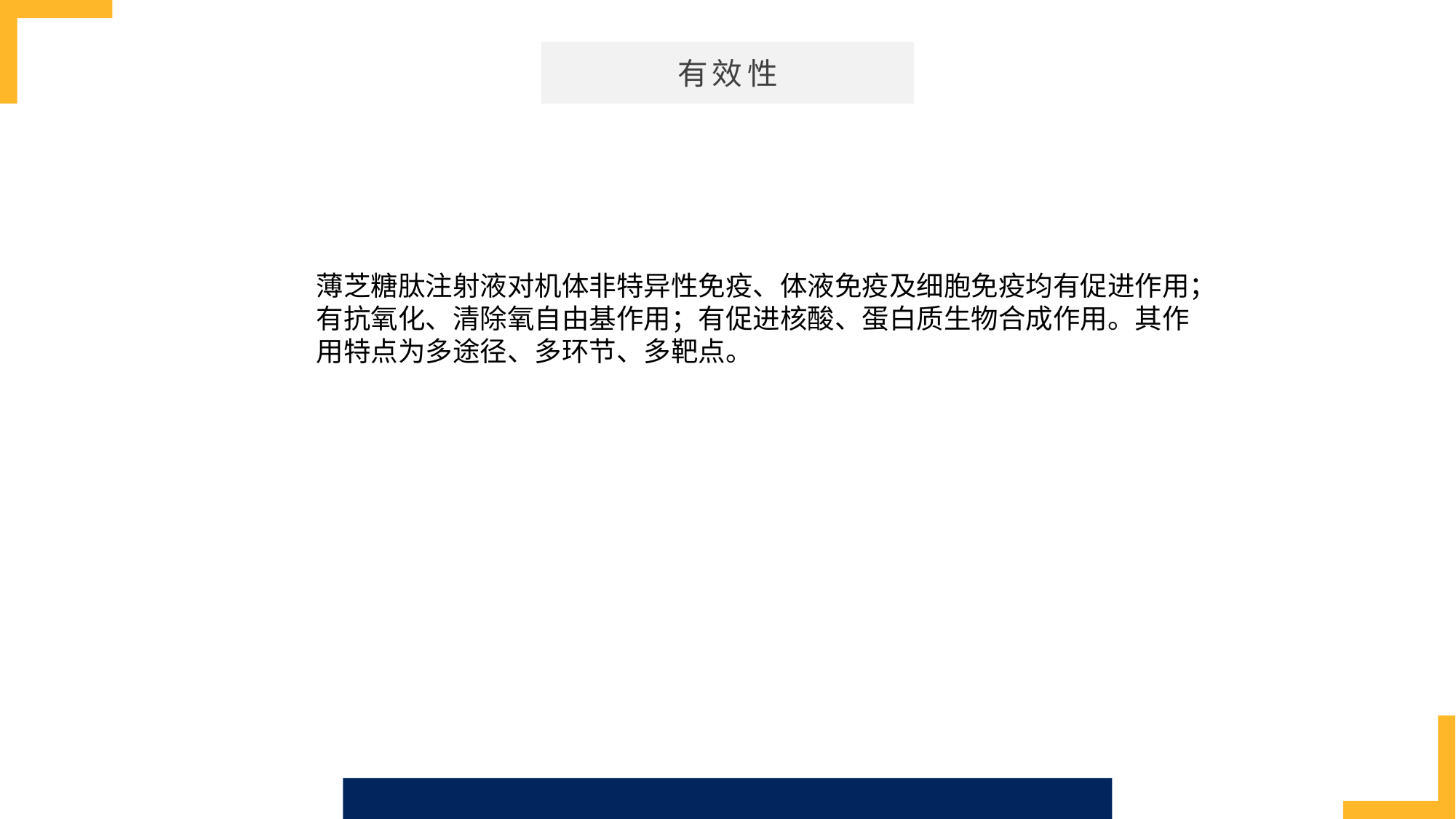

有效性
薄芝糖肽注射液对机体非特异性免疫、体液免疫及细胞免疫均有促进作用；有抗氧化、清除氧自由基作用；有促进核酸、蛋白质生物合成作用。其作用特点为多途径、多环节、多靶点。